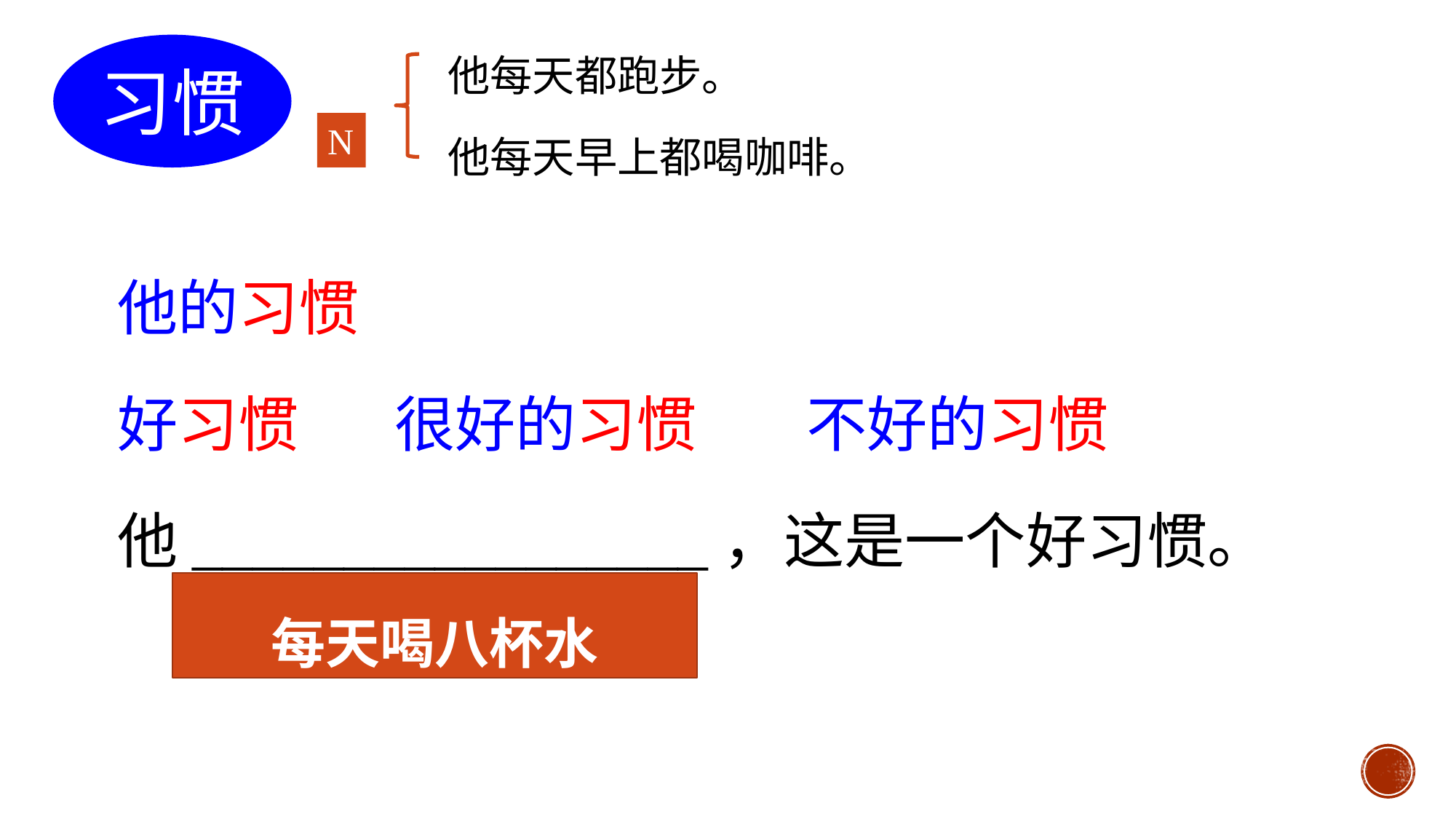

他每天都跑步。
他每天早上都喝咖啡。
习惯

N
他的习惯
好习惯       很好的习惯        不好的习惯
他_________________，这是一个好习惯。

每天喝八杯水